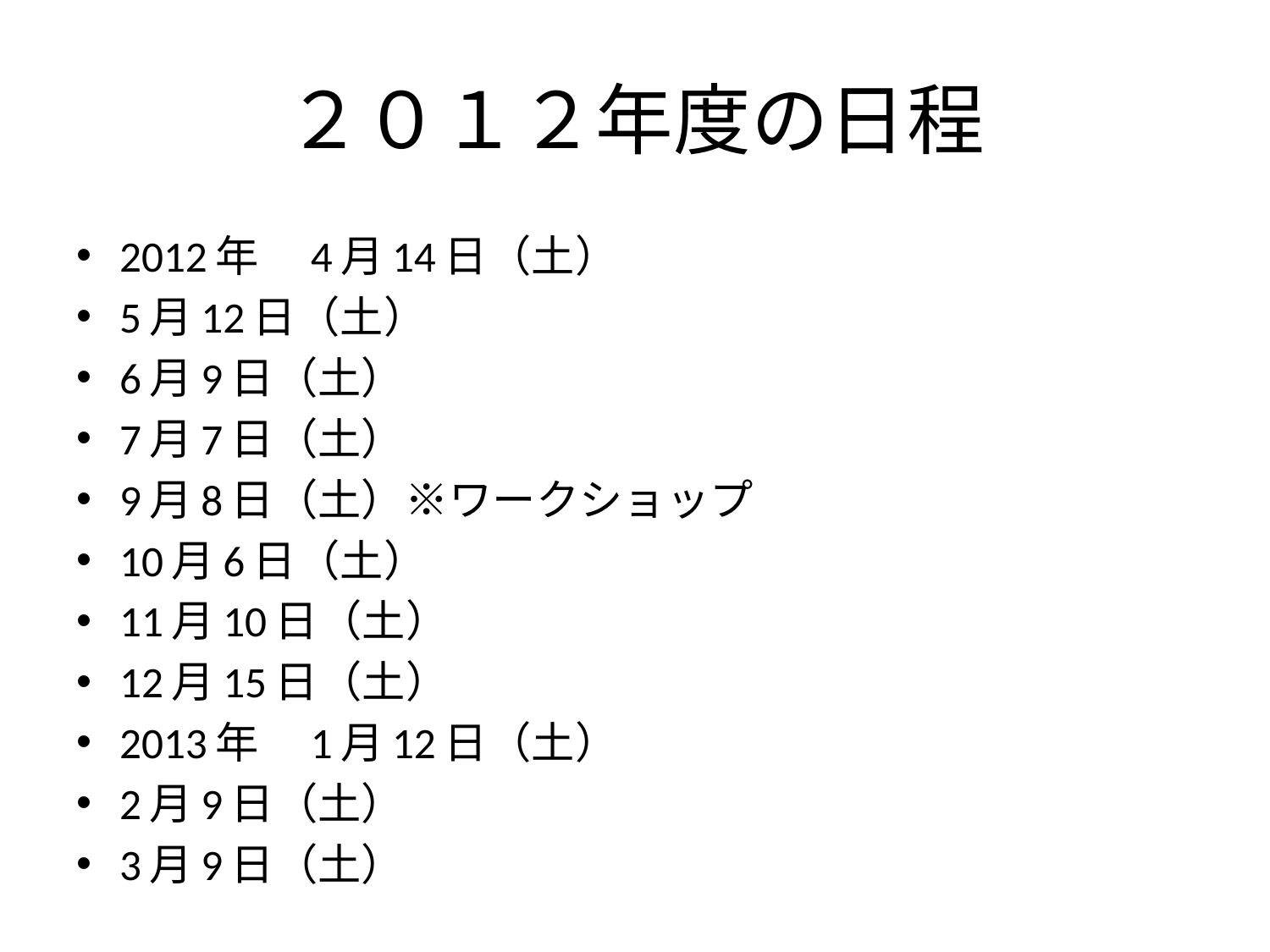

# ２０１２年度の日程
2012年　4月14日（土）
5月12日（土）
6月9日（土）
7月7日（土）
9月8日（土）※ワークショップ
10月6日（土）
11月10日（土）
12月15日（土）
2013年　1月12日（土）
2月9日（土）
3月9日（土）